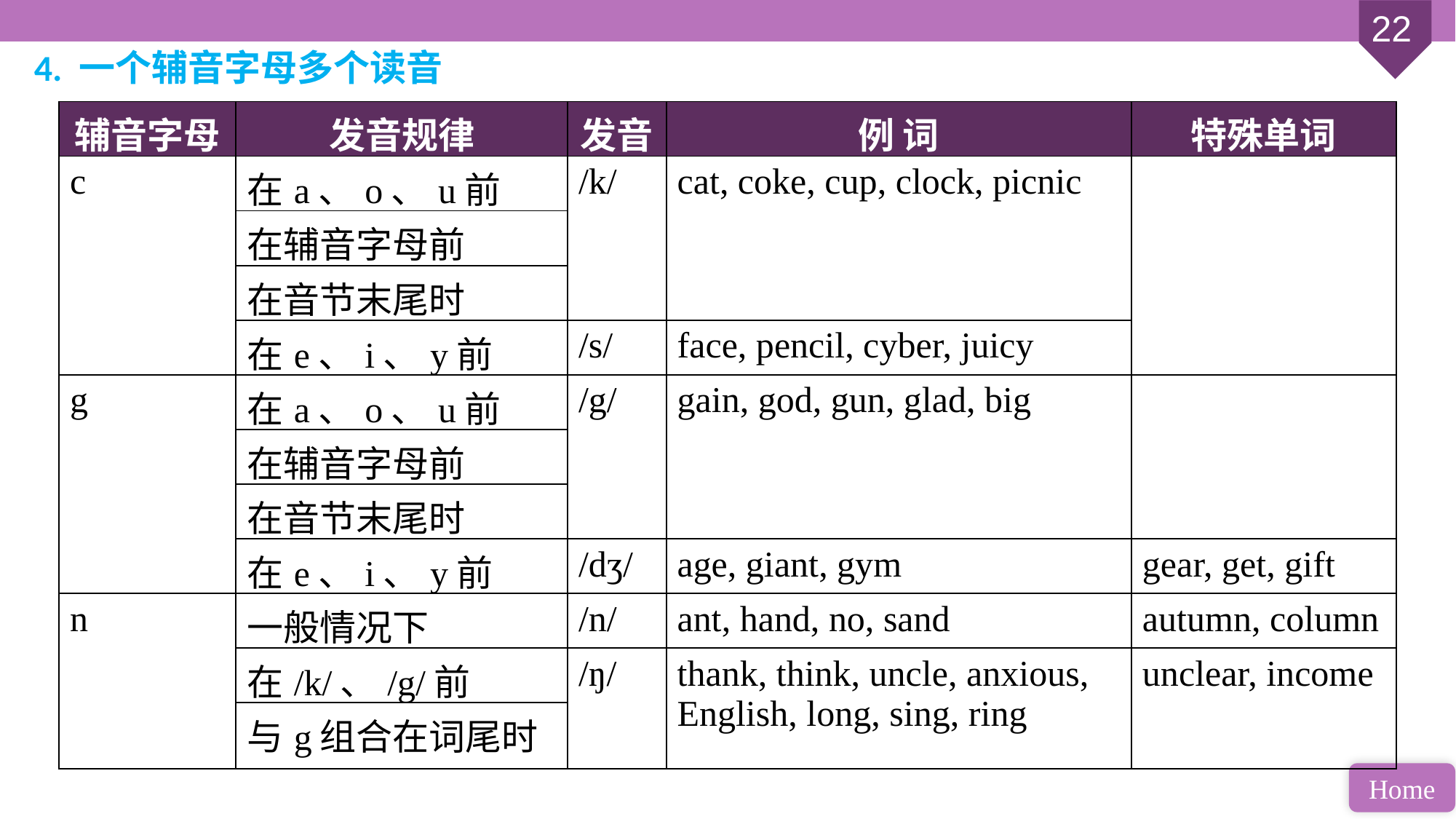

4. 一个辅音字母多个读音
| 辅音字母 | 发音规律 | 发音 | 例 词 | 特殊单词 |
| --- | --- | --- | --- | --- |
| c | 在a、o、u前 | /k/ | cat, coke, cup, clock, picnic |  |
|  | 在辅音字母前 |  |  |  |
|  | 在音节末尾时 |  |  |  |
|  | 在e、i、y前 | /s/ | face, pencil, cyber, juicy |  |
| g | 在a、o、u前 | /g/ | gain, god, gun, glad, big |  |
|  | 在辅音字母前 |  |  |  |
|  | 在音节末尾时 |  |  |  |
|  | 在e、i、y前 | /dʒ/ | age, giant, gym | gear, get, gift |
| n | 一般情况下 | /n/ | ant, hand, no, sand | autumn, column |
|  | 在/k/、/g/前 | /ŋ/ | thank, think, uncle, anxious, English, long, sing, ring | unclear, income |
|  | 与g组合在词尾时 |  |  |  |